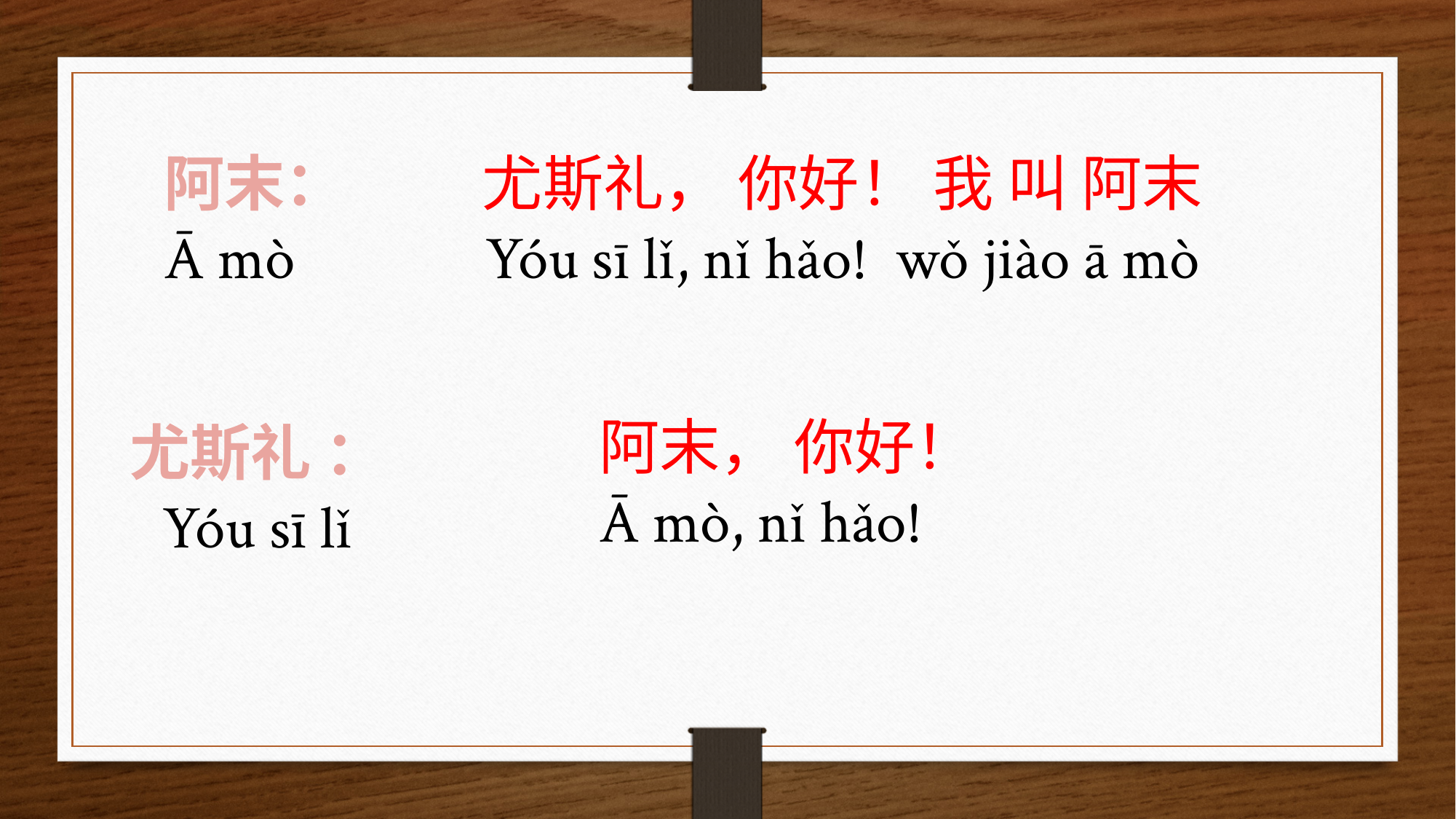

阿末：
Ā mò
尤斯礼， 你好！ 我 叫 阿末
Yóu sī lǐ, nǐ hǎo!  wǒ jiào ā mò
阿末， 你好！
Ā mò, nǐ hǎo!
尤斯礼 ：
Yóu sī lǐ